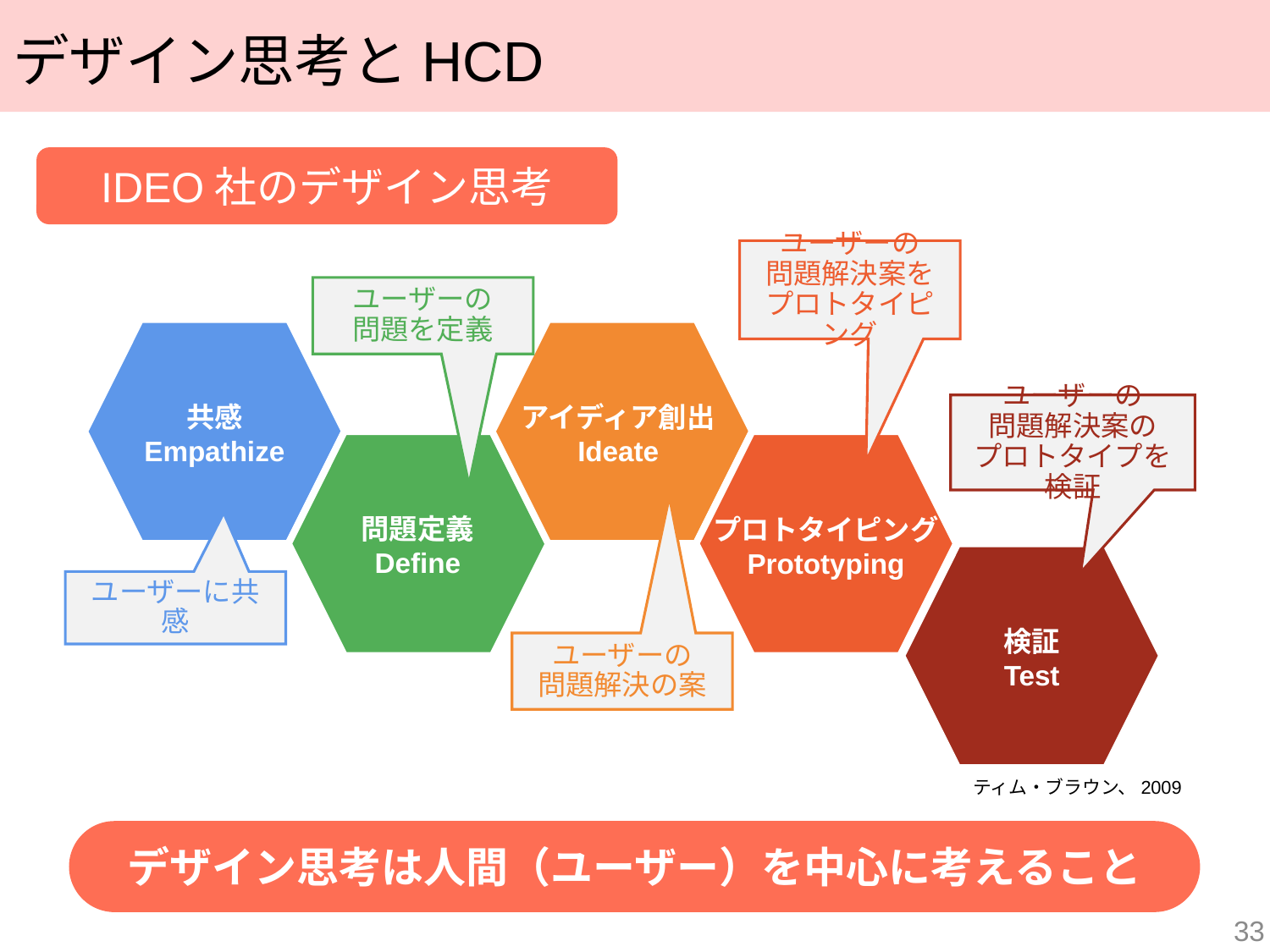

# デザイン思考とHCD
IDEO社のデザイン思考
ユーザーの
問題解決案を
プロトタイピング
ユーザーの
問題を定義

共感
Empathize
アイディア創出
Ideate
ユーザーの
問題解決案の
プロトタイプを検証

問題定義
Define
プロトタイピング
Prototyping

ユーザーに共感
検証
Test
ユーザーの
問題解決の案
ティム・ブラウン、2009
デザイン思考は人間（ユーザー）を中心に考えること
33